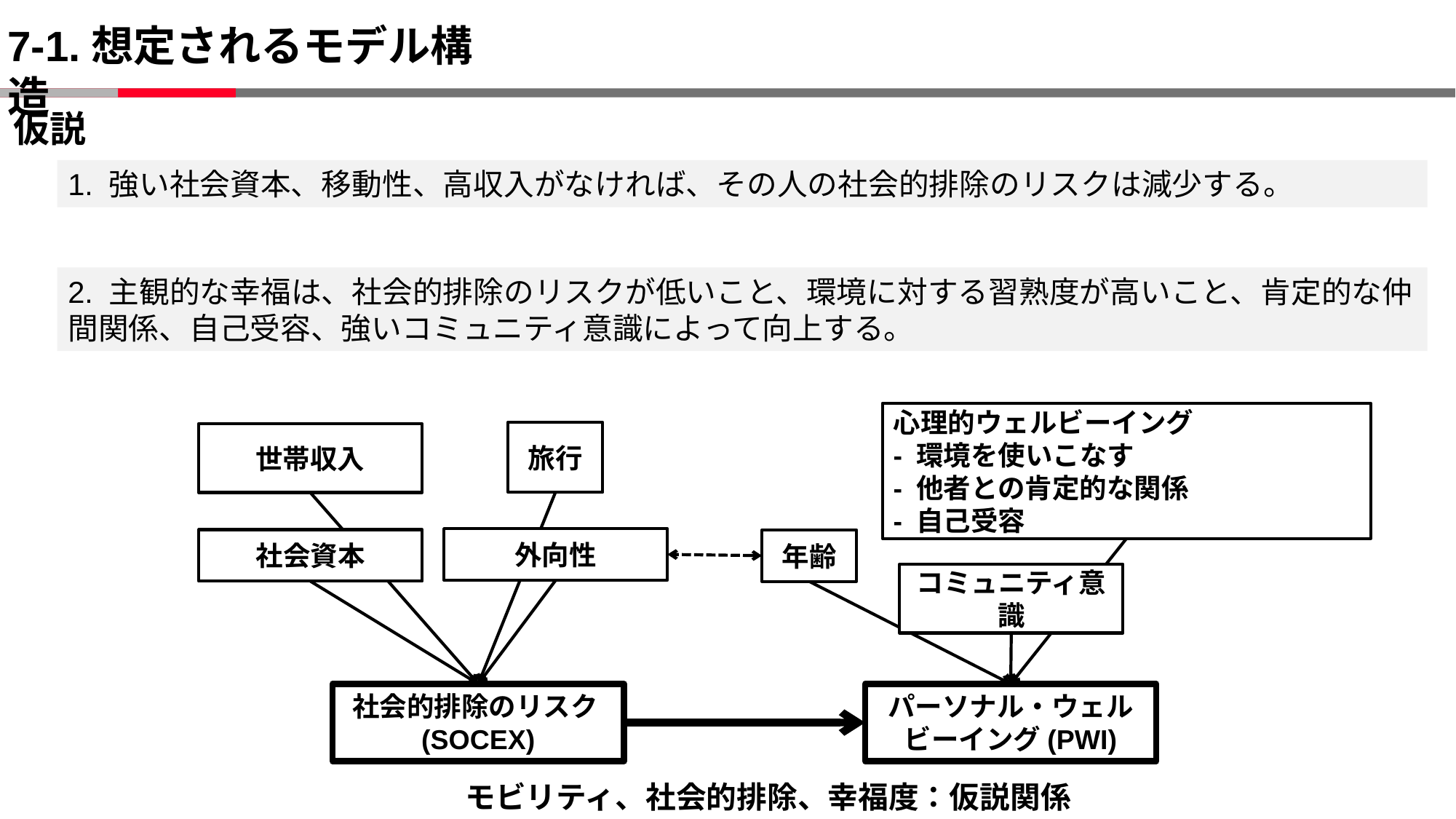

# 7-1.想定されるモデル構造
仮説
1. 強い社会資本、移動性、高収入がなければ、その人の社会的排除のリスクは減少する。
2. 主観的な幸福は、社会的排除のリスクが低いこと、環境に対する習熟度が高いこと、肯定的な仲間関係、自己受容、強いコミュニティ意識によって向上する。
心理的ウェルビーイング
- 環境を使いこなす
- 他者との肯定的な関係
- 自己受容
旅行
世帯収入
外向性
社会資本
年齢
コミュニティ意識
社会的排除のリスク(SOCEX)
パーソナル・ウェルビーイング(PWI)
モビリティ、社会的排除、幸福度：仮説関係